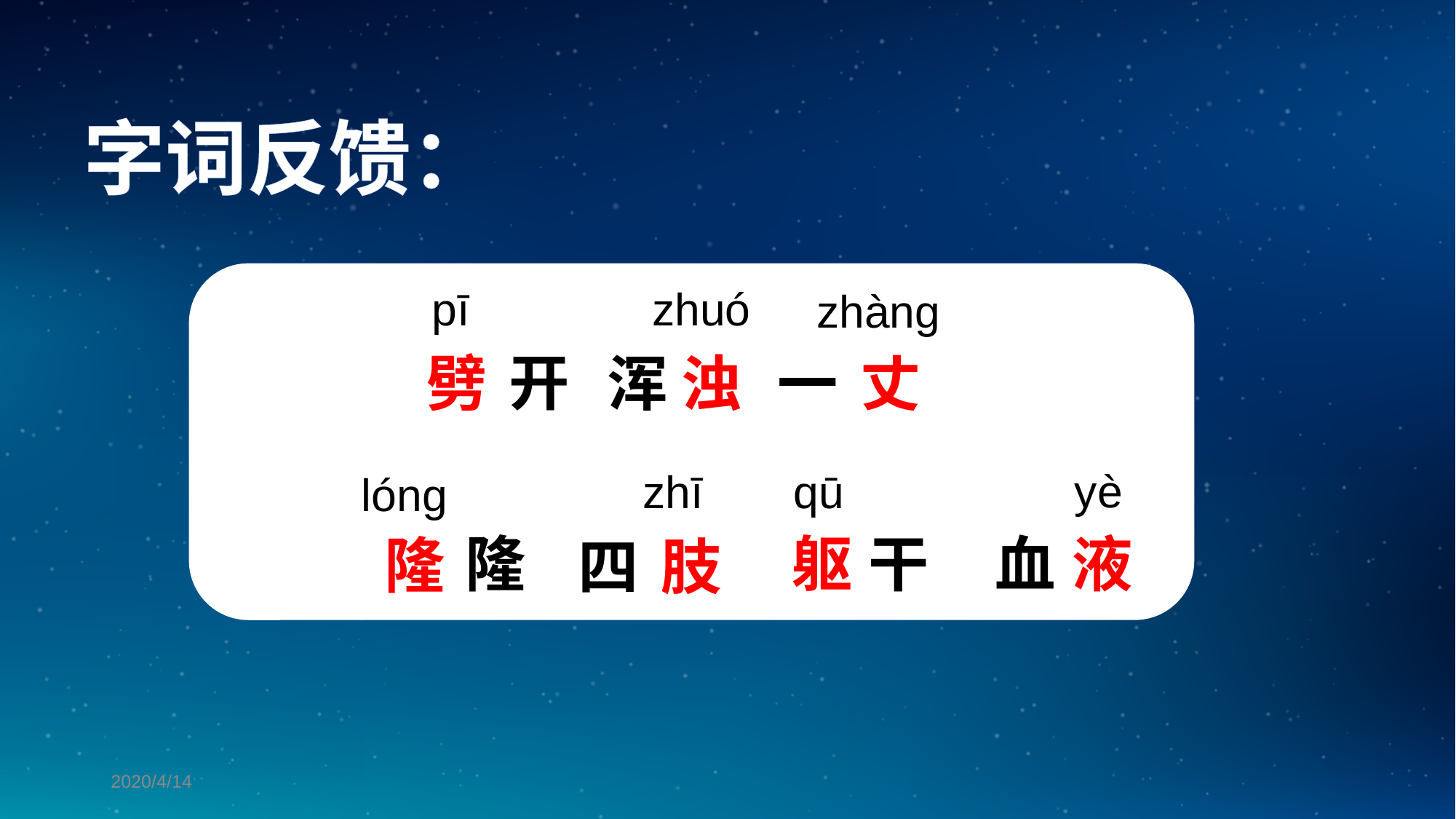

字词反馈：

pī
zhuó
zhàng
开
一
劈
浑
丈
浊
yè
zhī
qū
 lóng
隆
躯
干
血
液
隆
四
肢
2020/4/14